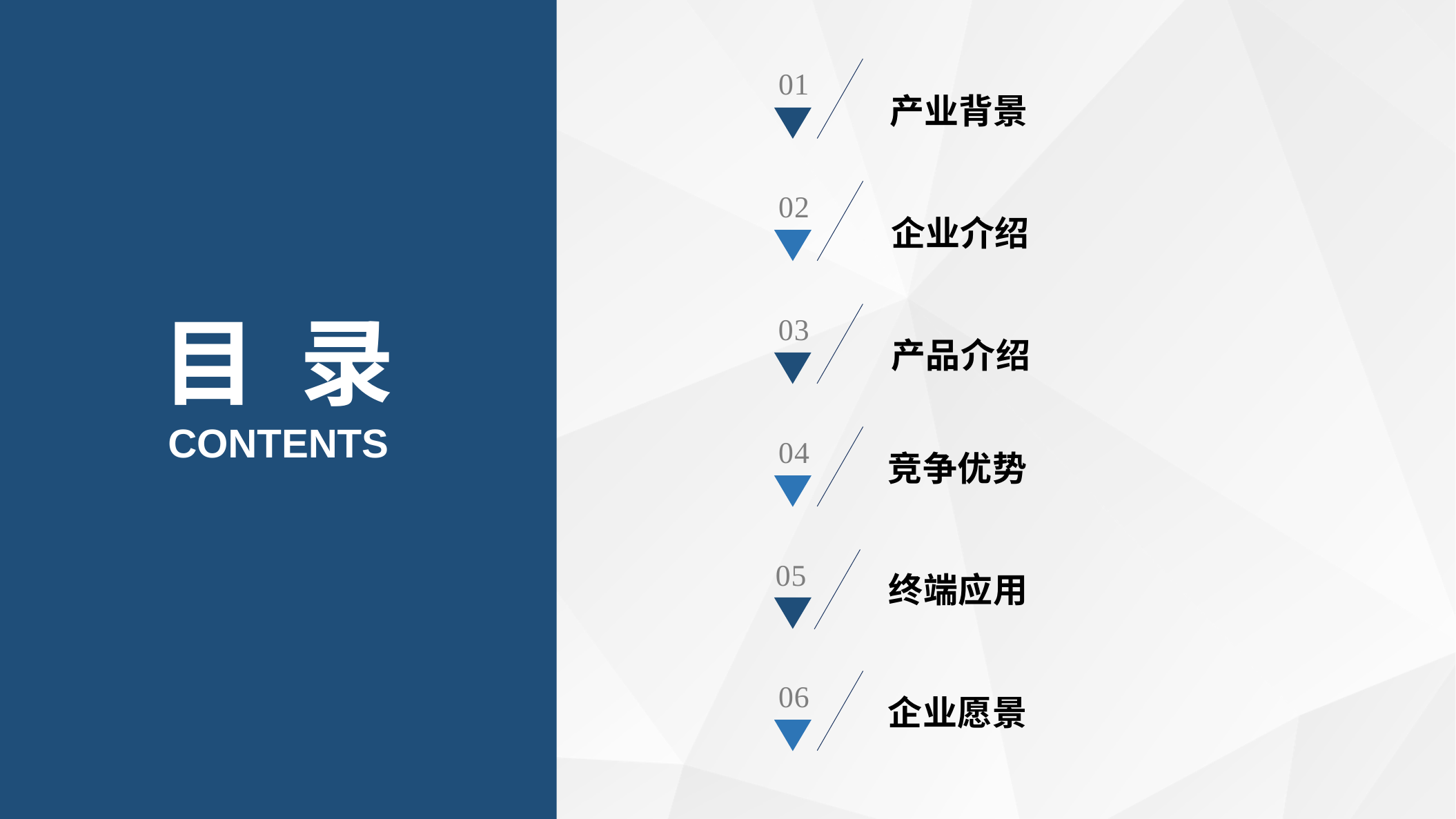

01
产业背景

02
企业介绍

目  录

03
产品介绍

CONTENTS

04
竞争优势

05
终端应用

06
企业愿景